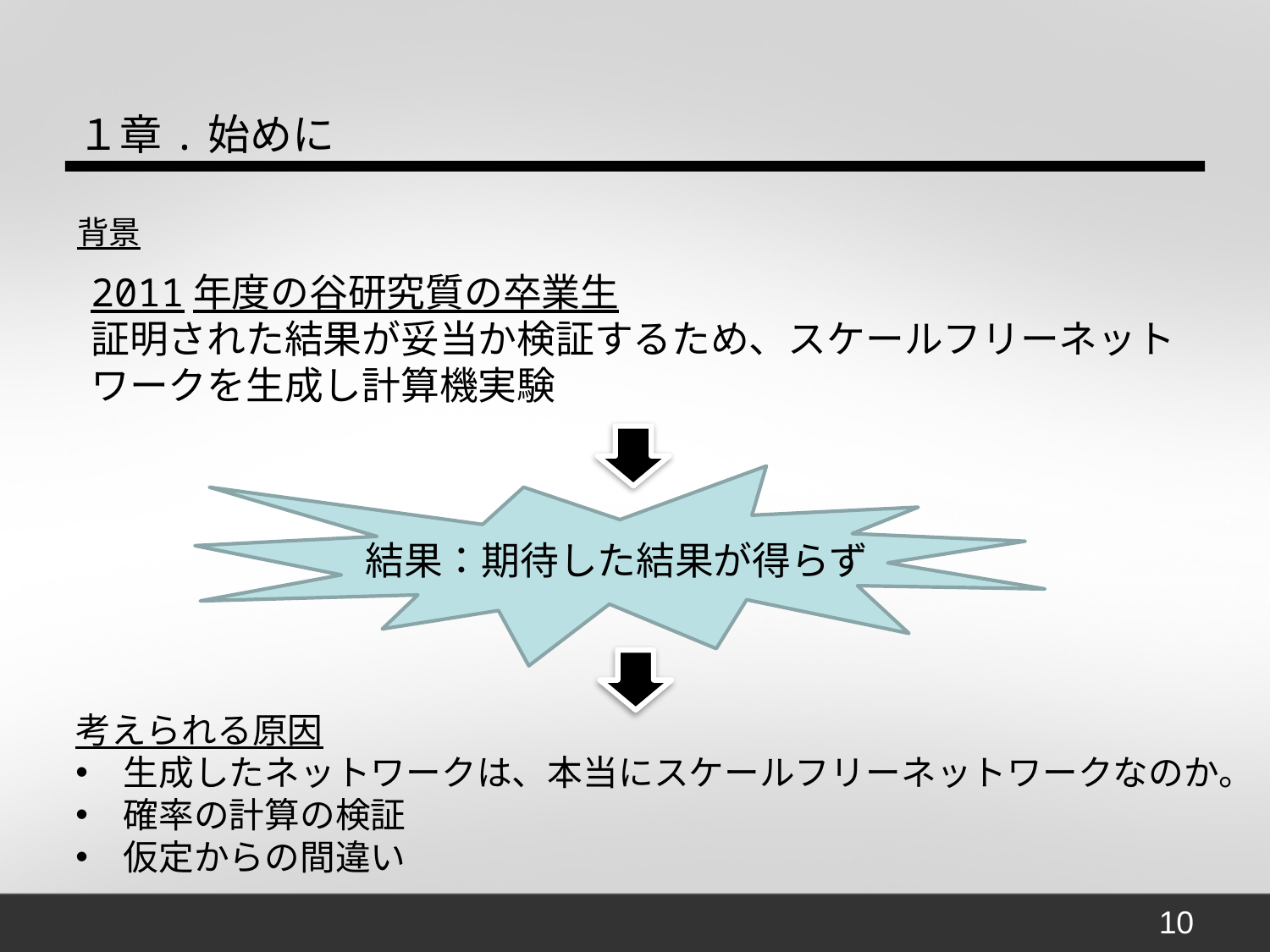

１章.始めに
背景
2011年度の谷研究質の卒業生
証明された結果が妥当か検証するため、スケールフリーネットワークを生成し計算機実験

結果：期待した結果が得らず

考えられる原因
生成したネットワークは、本当にスケールフリーネットワークなのか。
確率の計算の検証
仮定からの間違い
10